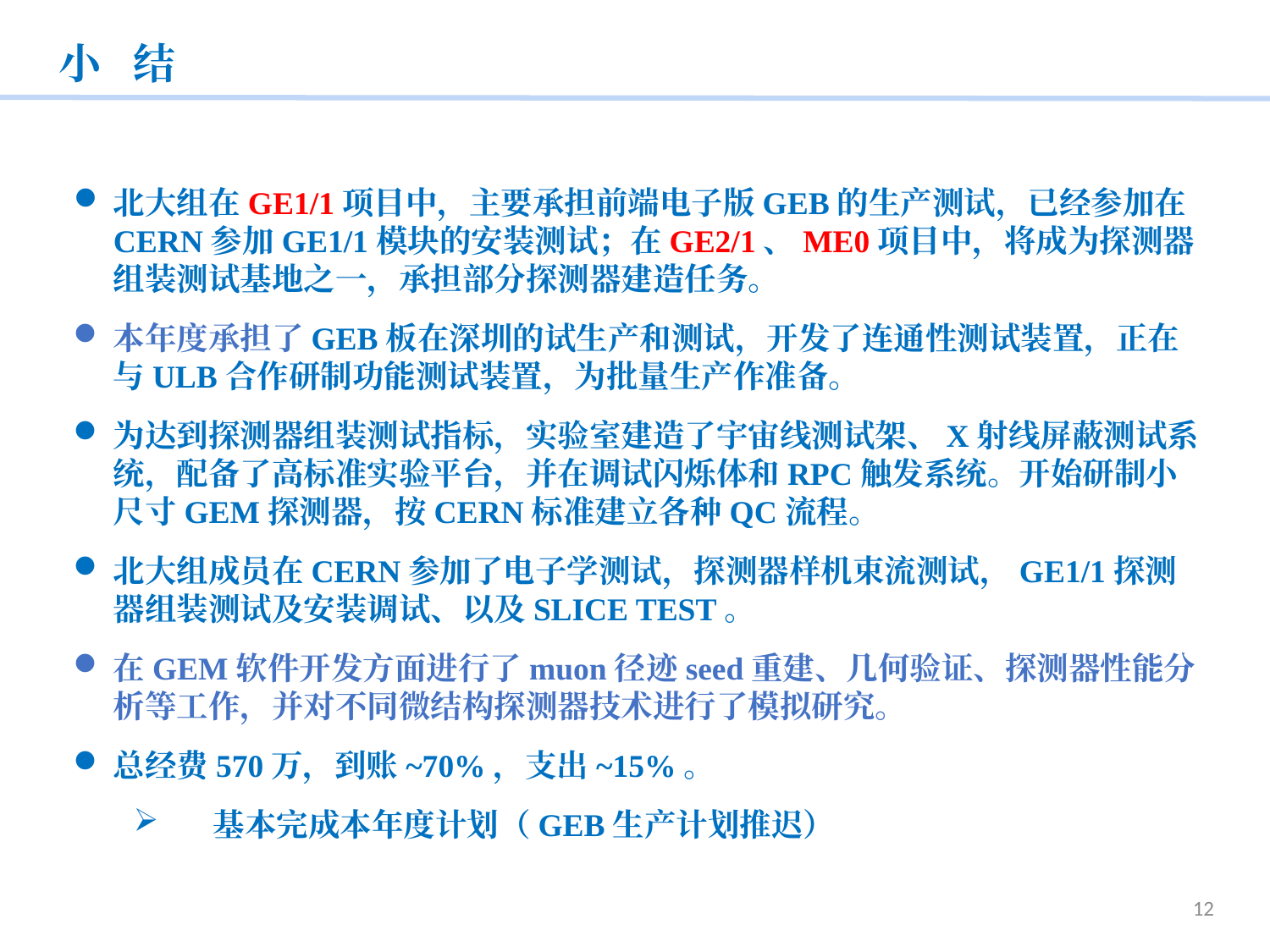

小   结
北大组在GE1/1项目中，主要承担前端电子版GEB的生产测试，已经参加在CERN参加GE1/1模块的安装测试；在GE2/1、ME0项目中，将成为探测器组装测试基地之一，承担部分探测器建造任务。
本年度承担了GEB板在深圳的试生产和测试，开发了连通性测试装置，正在与ULB合作研制功能测试装置，为批量生产作准备。
为达到探测器组装测试指标，实验室建造了宇宙线测试架、X射线屏蔽测试系统，配备了高标准实验平台，并在调试闪烁体和RPC触发系统。开始研制小尺寸GEM探测器，按CERN标准建立各种QC流程。
北大组成员在CERN参加了电子学测试，探测器样机束流测试，GE1/1探测器组装测试及安装调试、以及SLICE TEST。
在GEM软件开发方面进行了muon径迹seed重建、几何验证、探测器性能分析等工作，并对不同微结构探测器技术进行了模拟研究。
总经费570万，到账~70%，支出~15%。
    基本完成本年度计划（GEB生产计划推迟）
12